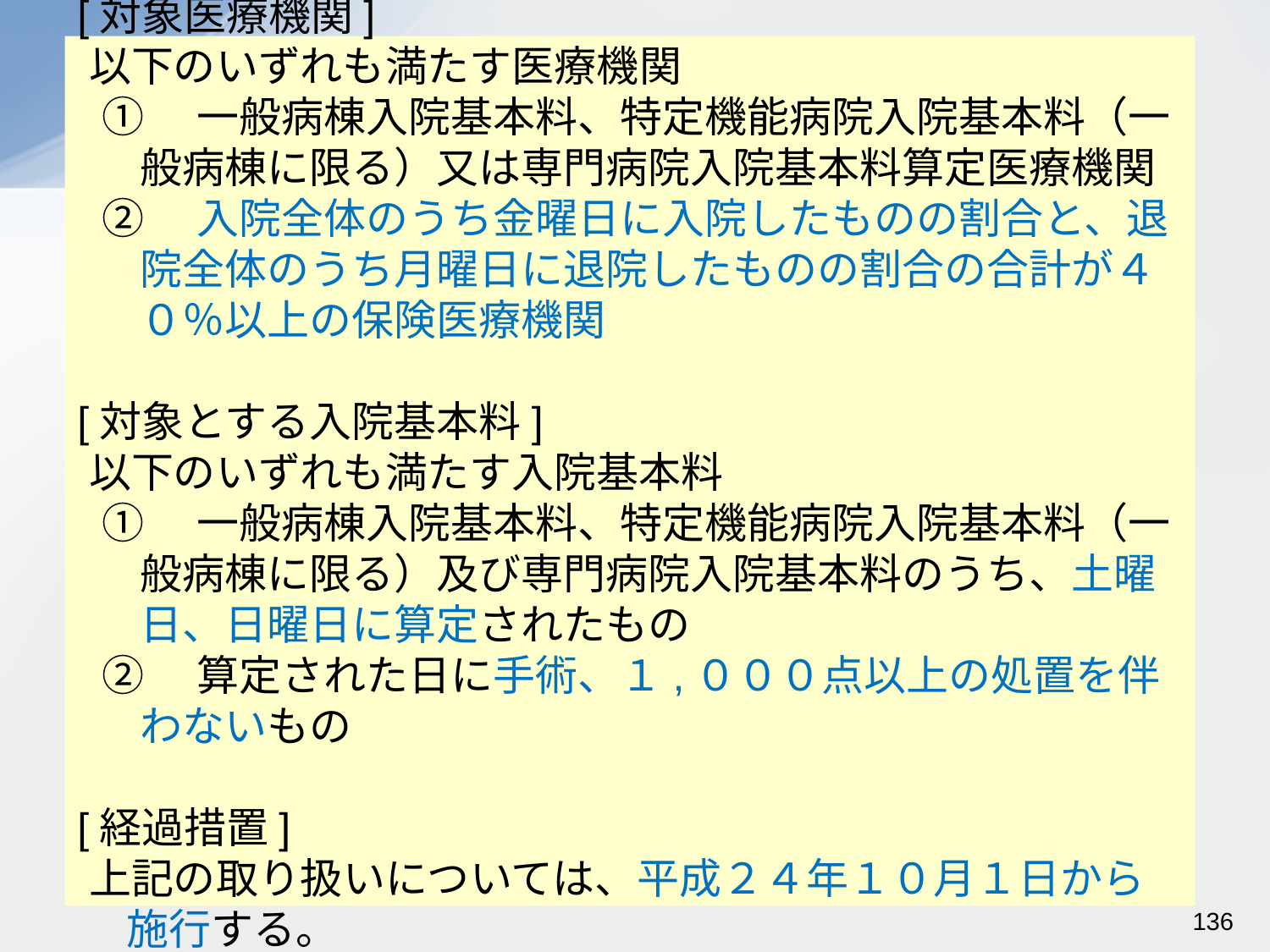

[対象医療機関]
以下のいずれも満たす医療機関
①　一般病棟入院基本料、特定機能病院入院基本料（一般病棟に限る）又は専門病院入院基本料算定医療機関
②　入院全体のうち金曜日に入院したものの割合と、退院全体のうち月曜日に退院したものの割合の合計が４０％以上の保険医療機関

[対象とする入院基本料]
以下のいずれも満たす入院基本料
①　一般病棟入院基本料、特定機能病院入院基本料（一般病棟に限る）及び専門病院入院基本料のうち、土曜日、日曜日に算定されたもの
②　算定された日に手術、１,０００点以上の処置を伴わないもの

[経過措置]
上記の取り扱いについては、平成２４年１０月１日から施行する。
136